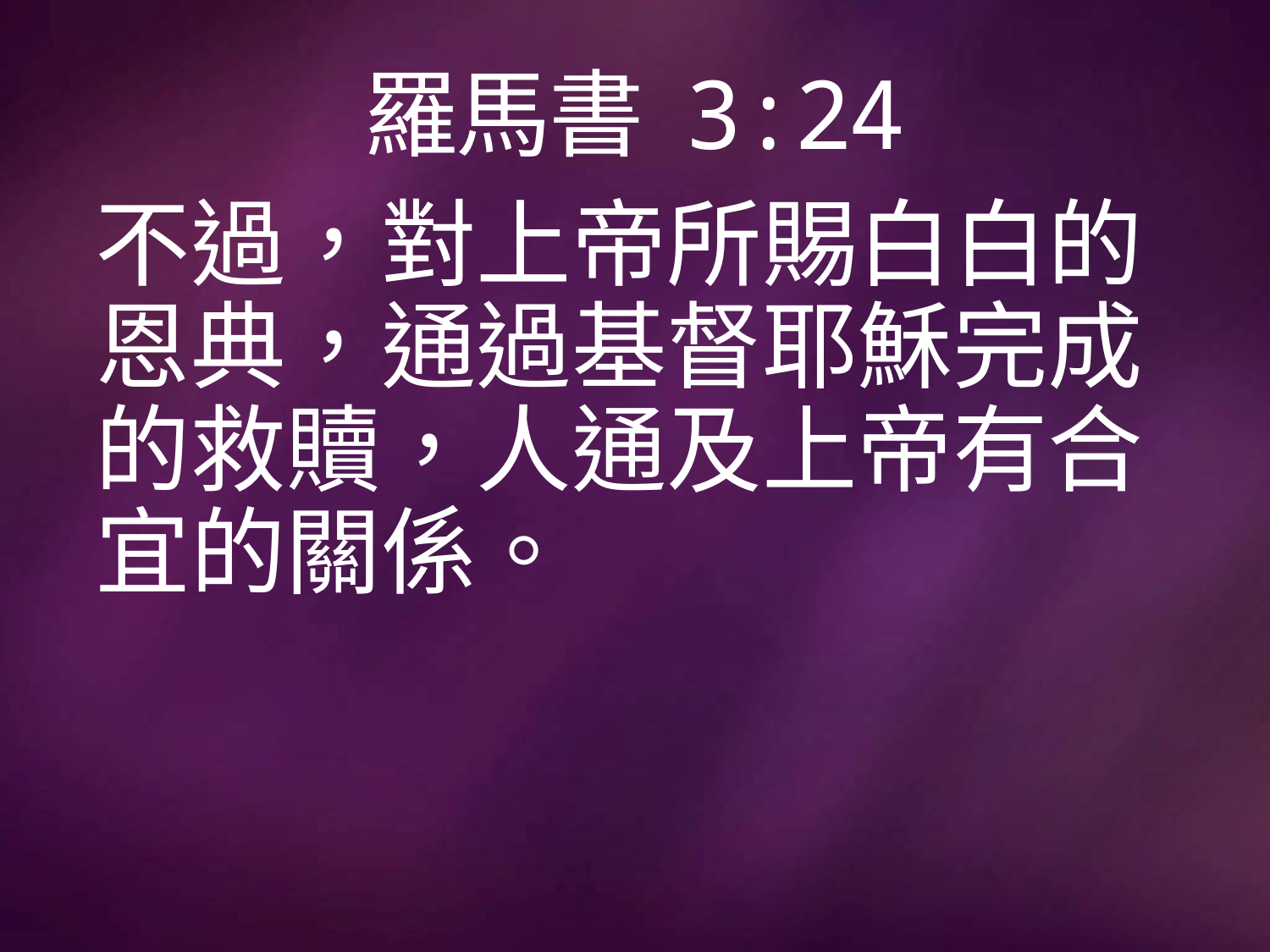

# 羅馬書 3:24
不過，對上帝所賜白白的恩典，通過基督耶穌完成的救贖，人通及上帝有合宜的關係。